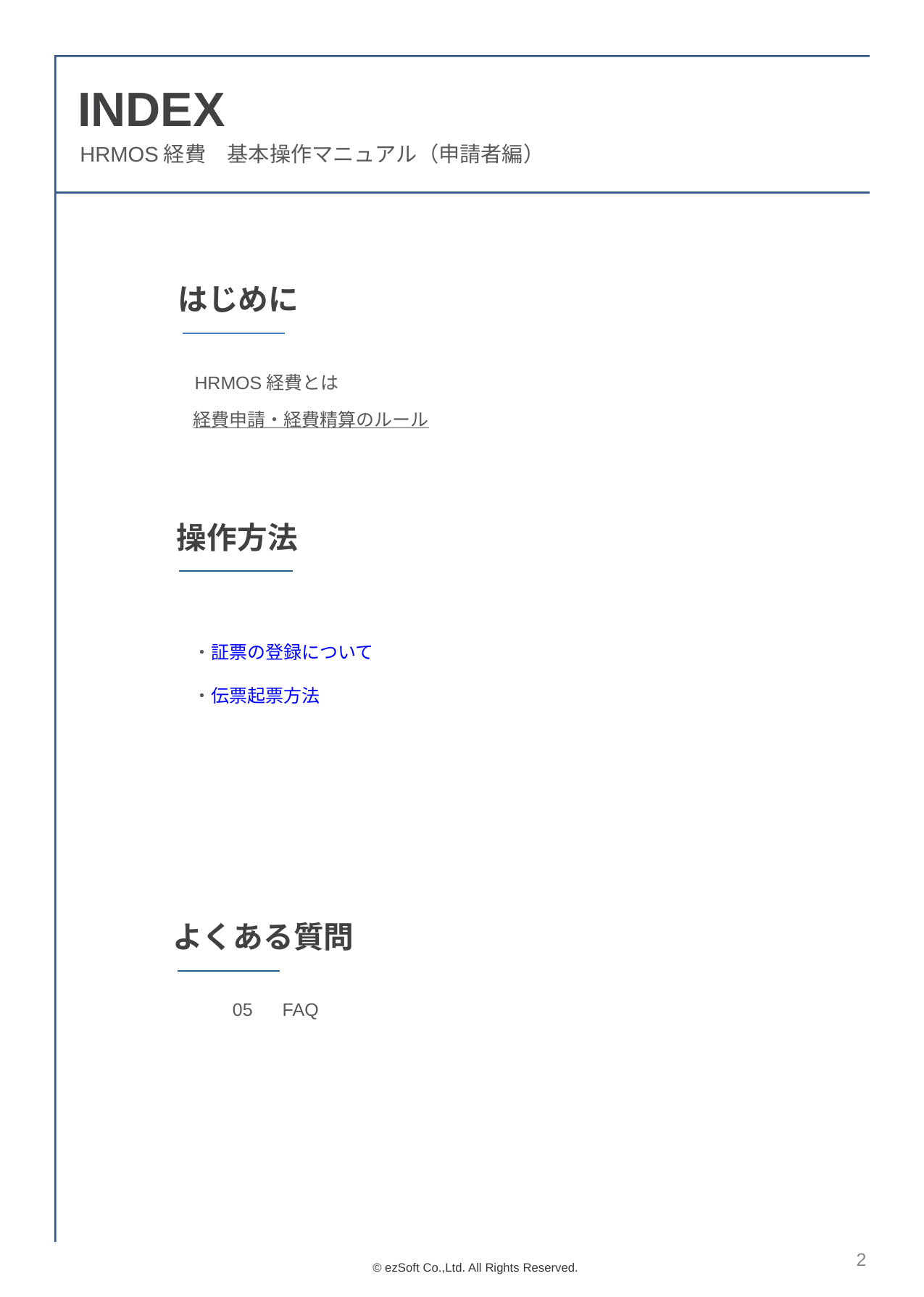

INDEX
HRMOS経費　基本操作マニュアル（申請者編）
はじめに

HRMOS経費とは
経費申請・経費精算のルール
操作方法

・証票の登録について
・伝票起票方法

よくある質問

FAQ
05
2